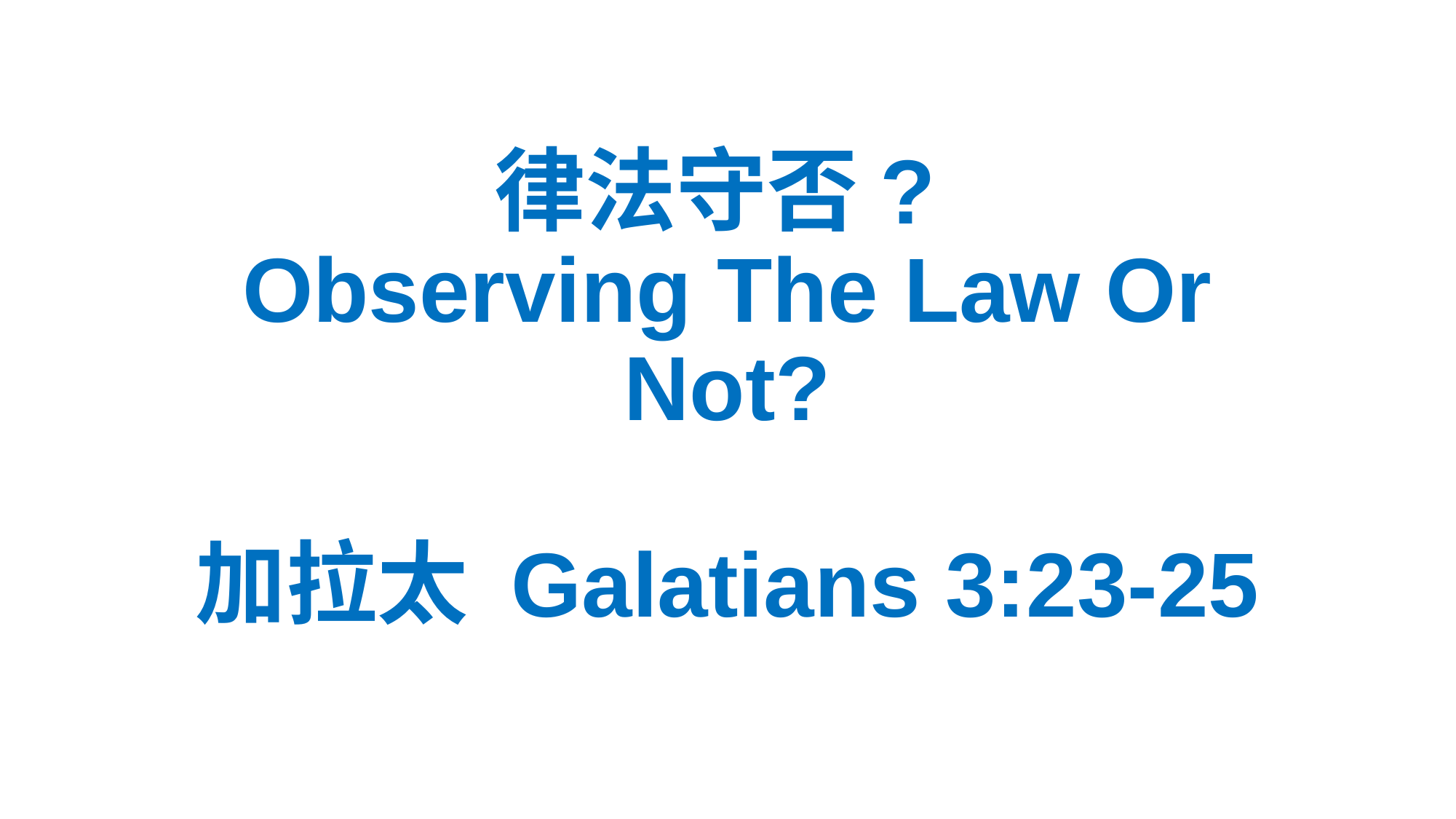

# 律法守否? Observing The Law Or Not? 加拉太 Galatians 3:23-25